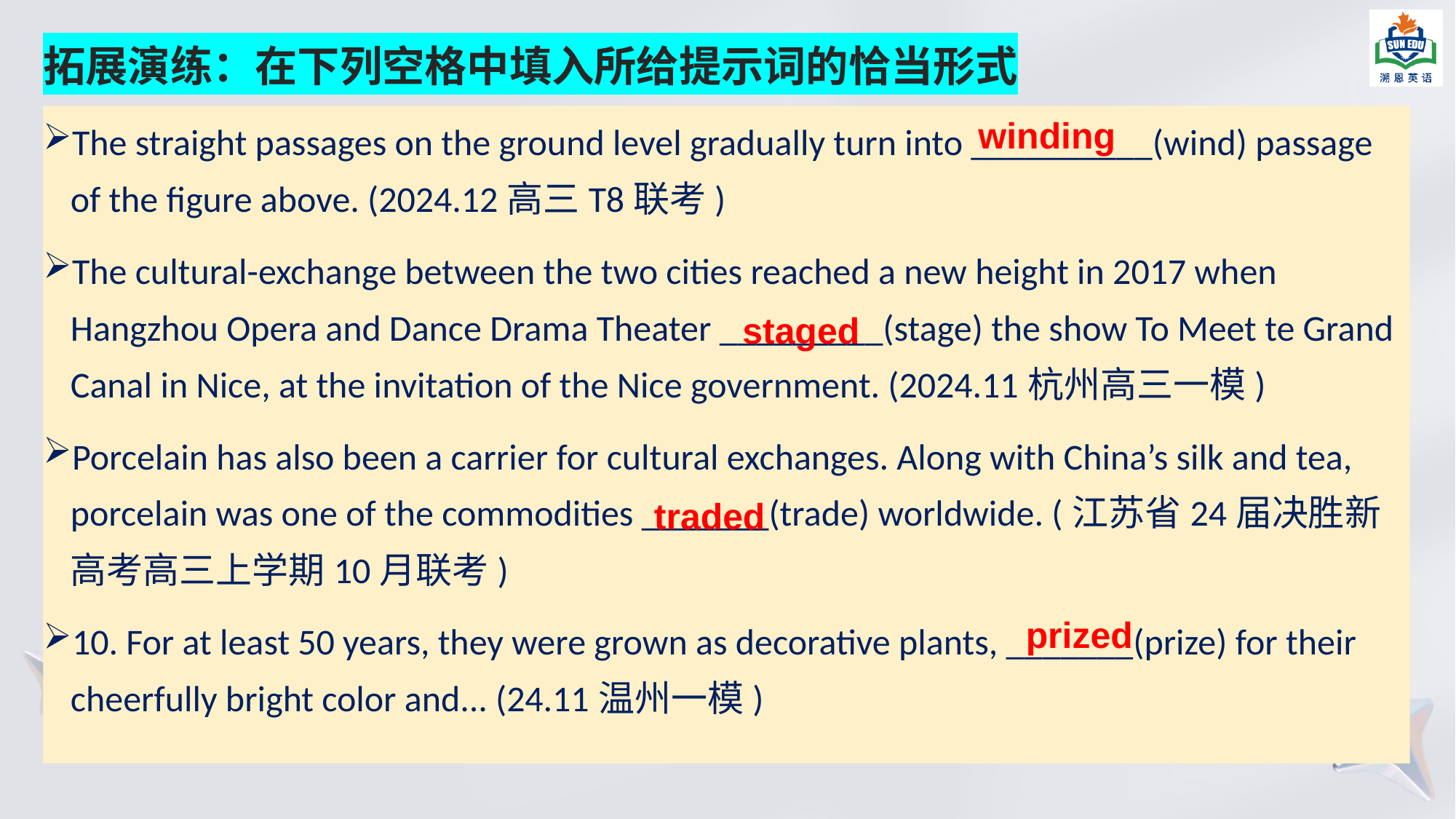

拓展演练：在下列空格中填入所给提示词的恰当形式
The straight passages on the ground level gradually turn into __________(wind) passage  of the figure above. (2024.12高三T8联考)
The cultural-exchange between the two cities reached a new height in 2017 when Hangzhou Opera and Dance Drama Theater _________(stage) the show To Meet te Grand Canal in Nice, at the invitation of the Nice government. (2024.11杭州高三一模)
Porcelain has also been a carrier for cultural exchanges. Along with China’s silk and tea, porcelain was one of the commodities _______(trade) worldwide. (江苏省24届决胜新高考高三上学期10月联考)
10. For at least 50 years, they were grown as decorative plants, _______(prize) for their cheerfully bright color and... (24.11温州一模)
winding
staged
traded
prized
18